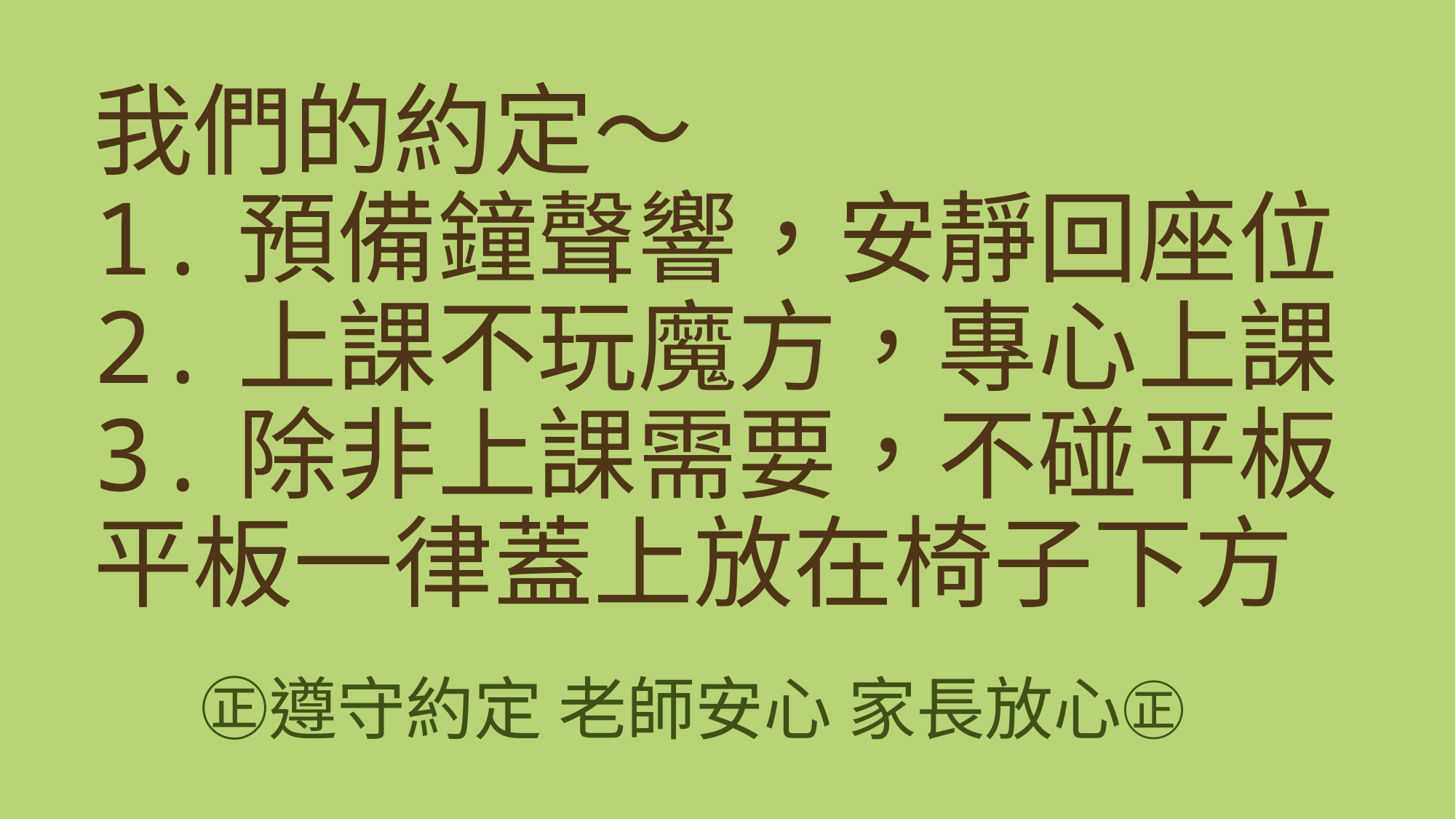

# 我們的約定～ 1.預備鐘聲響，安靜回座位 2.上課不玩魔方，專心上課 3.除非上課需要，不碰平板 平板一律蓋上放在椅子下方
㊣遵守約定 老師安心 家長放心㊣